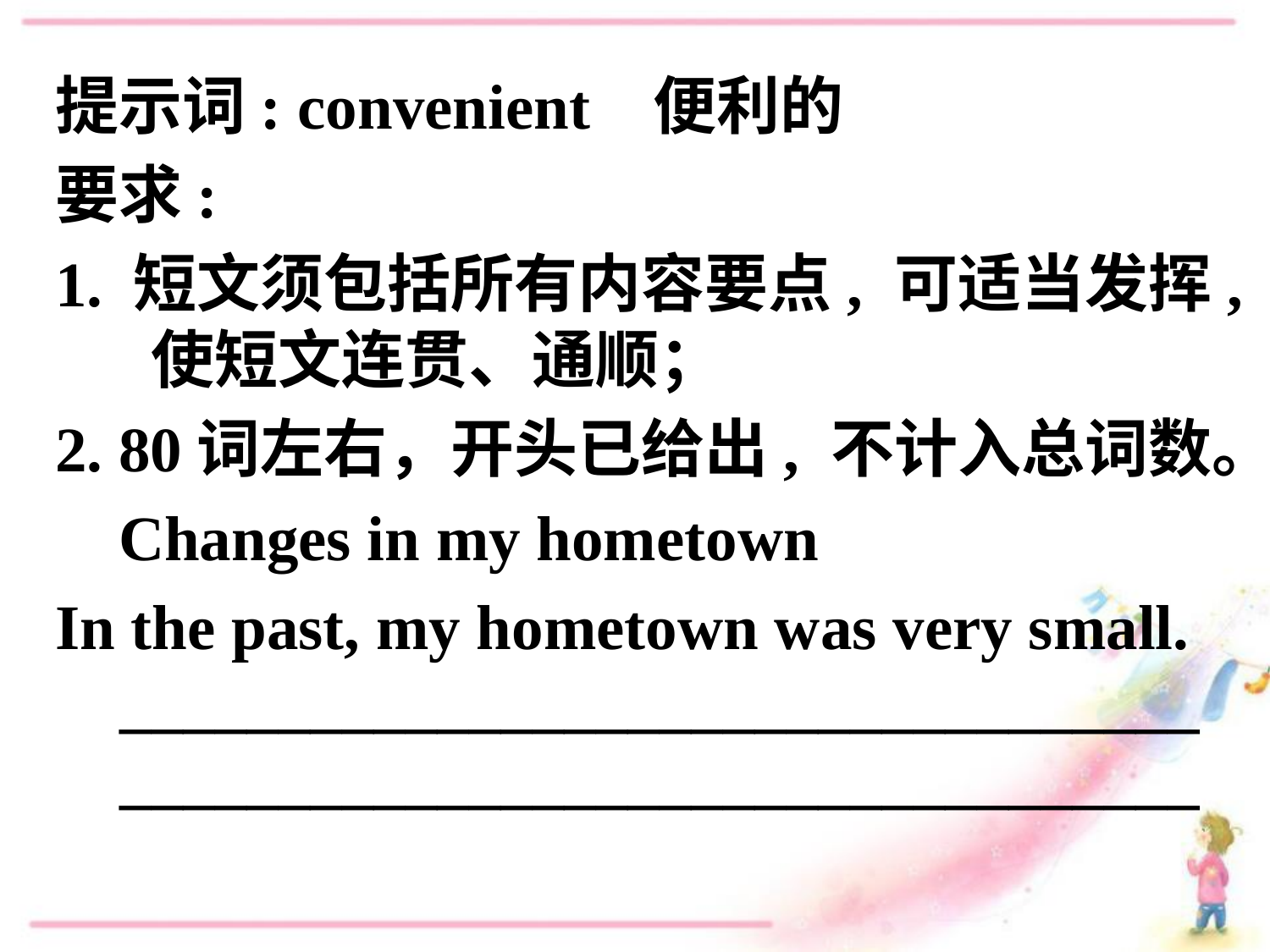

提示词: convenient   便利的
要求:
1. 短文须包括所有内容要点, 可适当发挥, 使短文连贯、通顺；
2. 80词左右，开头已给出, 不计入总词数。
    Changes in my hometown
In the past, my hometown was very small. ____________________________________________________________________